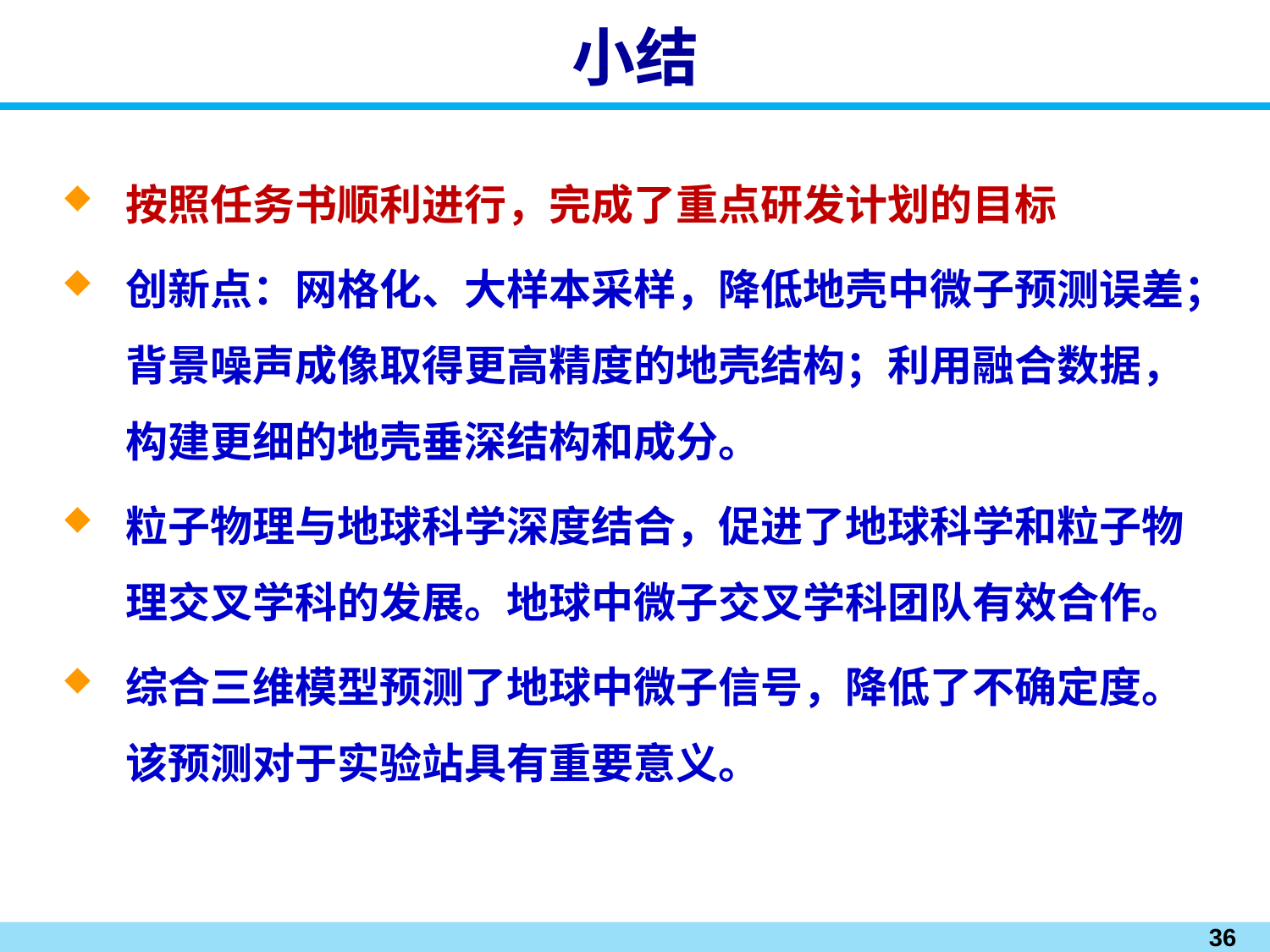

# 小结
按照任务书顺利进行，完成了重点研发计划的目标
创新点：网格化、大样本采样，降低地壳中微子预测误差；背景噪声成像取得更高精度的地壳结构；利用融合数据，构建更细的地壳垂深结构和成分。
粒子物理与地球科学深度结合，促进了地球科学和粒子物理交叉学科的发展。地球中微子交叉学科团队有效合作。
综合三维模型预测了地球中微子信号，降低了不确定度。该预测对于实验站具有重要意义。